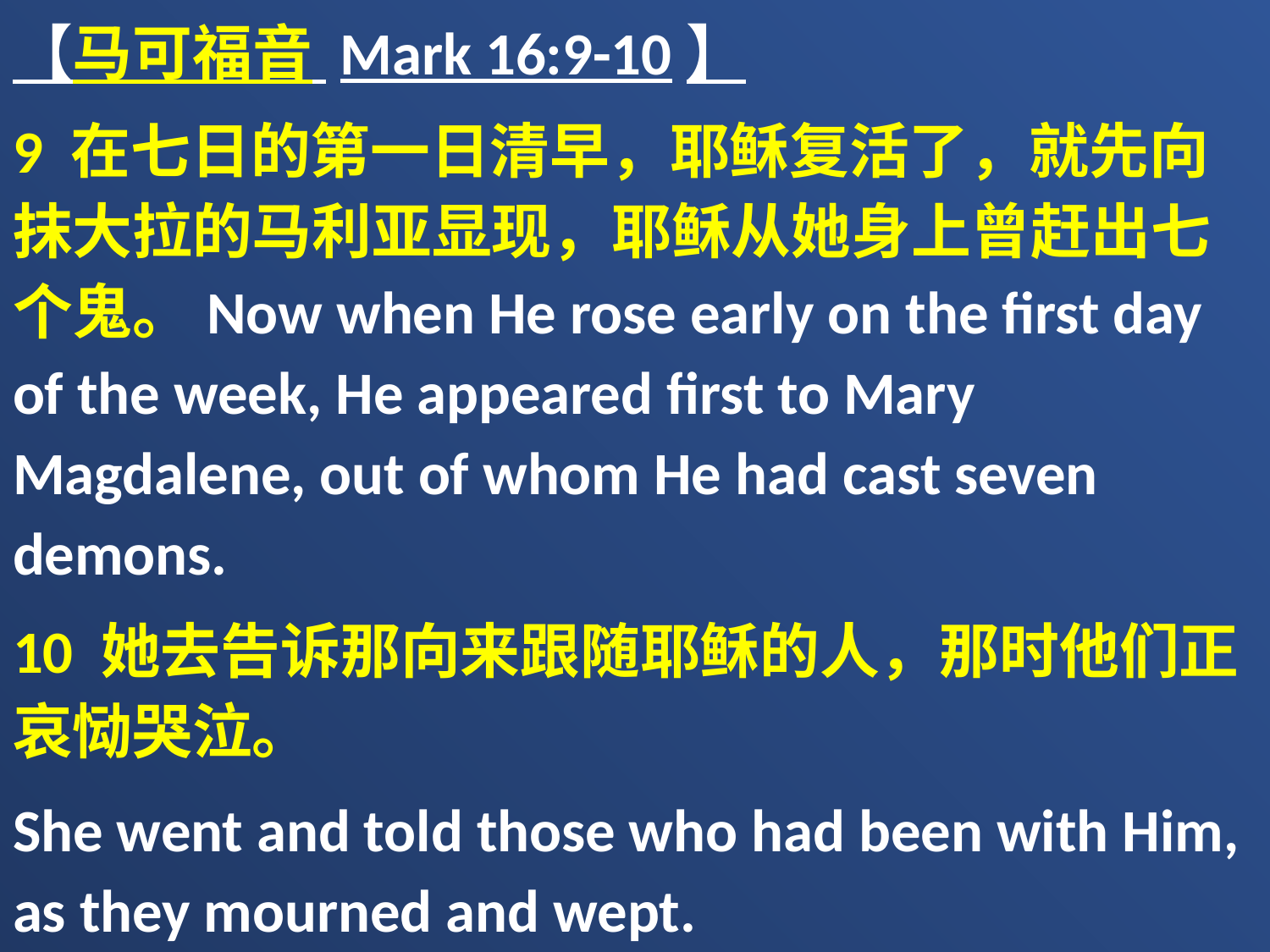

【马可福音 Mark 16:9-10】
9 在七日的第一日清早，耶稣复活了，就先向抹大拉的马利亚显现，耶稣从她身上曾赶出七个鬼。Now when He rose early on the first day of the week, He appeared first to Mary Magdalene, out of whom He had cast seven demons.
10 她去告诉那向来跟随耶稣的人，那时他们正哀恸哭泣。
She went and told those who had been with Him, as they mourned and wept.